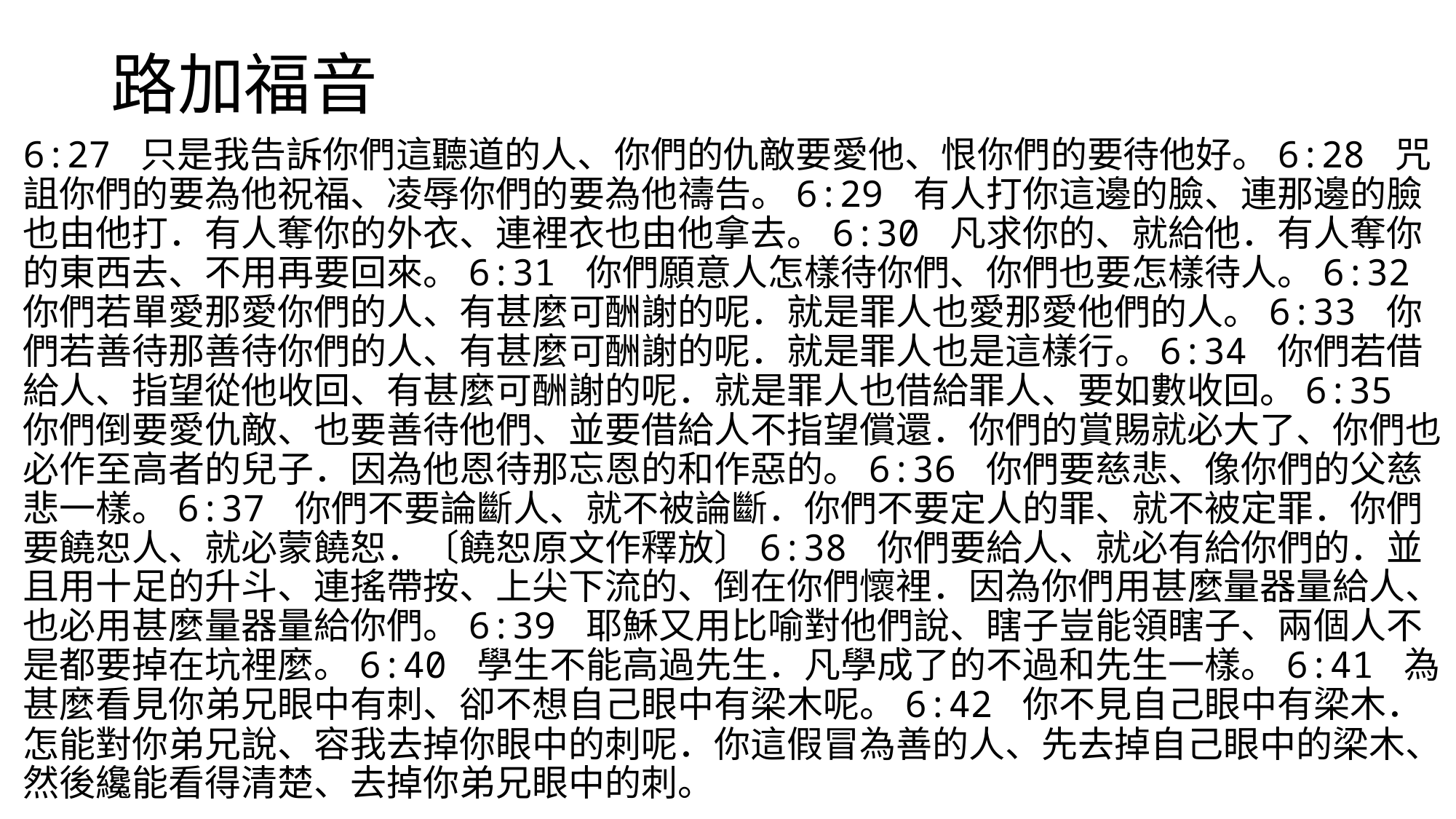

# 路加福音
6:27 只是我告訴你們這聽道的人、你們的仇敵要愛他、恨你們的要待他好。6:28 咒詛你們的要為他祝福、凌辱你們的要為他禱告。6:29 有人打你這邊的臉、連那邊的臉也由他打．有人奪你的外衣、連裡衣也由他拿去。6:30 凡求你的、就給他．有人奪你的東西去、不用再要回來。6:31 你們願意人怎樣待你們、你們也要怎樣待人。6:32 你們若單愛那愛你們的人、有甚麼可酬謝的呢．就是罪人也愛那愛他們的人。6:33 你們若善待那善待你們的人、有甚麼可酬謝的呢．就是罪人也是這樣行。6:34 你們若借給人、指望從他收回、有甚麼可酬謝的呢．就是罪人也借給罪人、要如數收回。6:35 你們倒要愛仇敵、也要善待他們、並要借給人不指望償還．你們的賞賜就必大了、你們也必作至高者的兒子．因為他恩待那忘恩的和作惡的。6:36 你們要慈悲、像你們的父慈悲一樣。6:37 你們不要論斷人、就不被論斷．你們不要定人的罪、就不被定罪．你們要饒恕人、就必蒙饒恕．〔饒恕原文作釋放〕6:38 你們要給人、就必有給你們的．並且用十足的升斗、連搖帶按、上尖下流的、倒在你們懷裡．因為你們用甚麼量器量給人、也必用甚麼量器量給你們。6:39 耶穌又用比喻對他們說、瞎子豈能領瞎子、兩個人不是都要掉在坑裡麼。6:40 學生不能高過先生．凡學成了的不過和先生一樣。6:41 為甚麼看見你弟兄眼中有刺、卻不想自己眼中有梁木呢。6:42 你不見自己眼中有梁木．怎能對你弟兄說、容我去掉你眼中的刺呢．你這假冒為善的人、先去掉自己眼中的梁木、然後纔能看得清楚、去掉你弟兄眼中的刺。